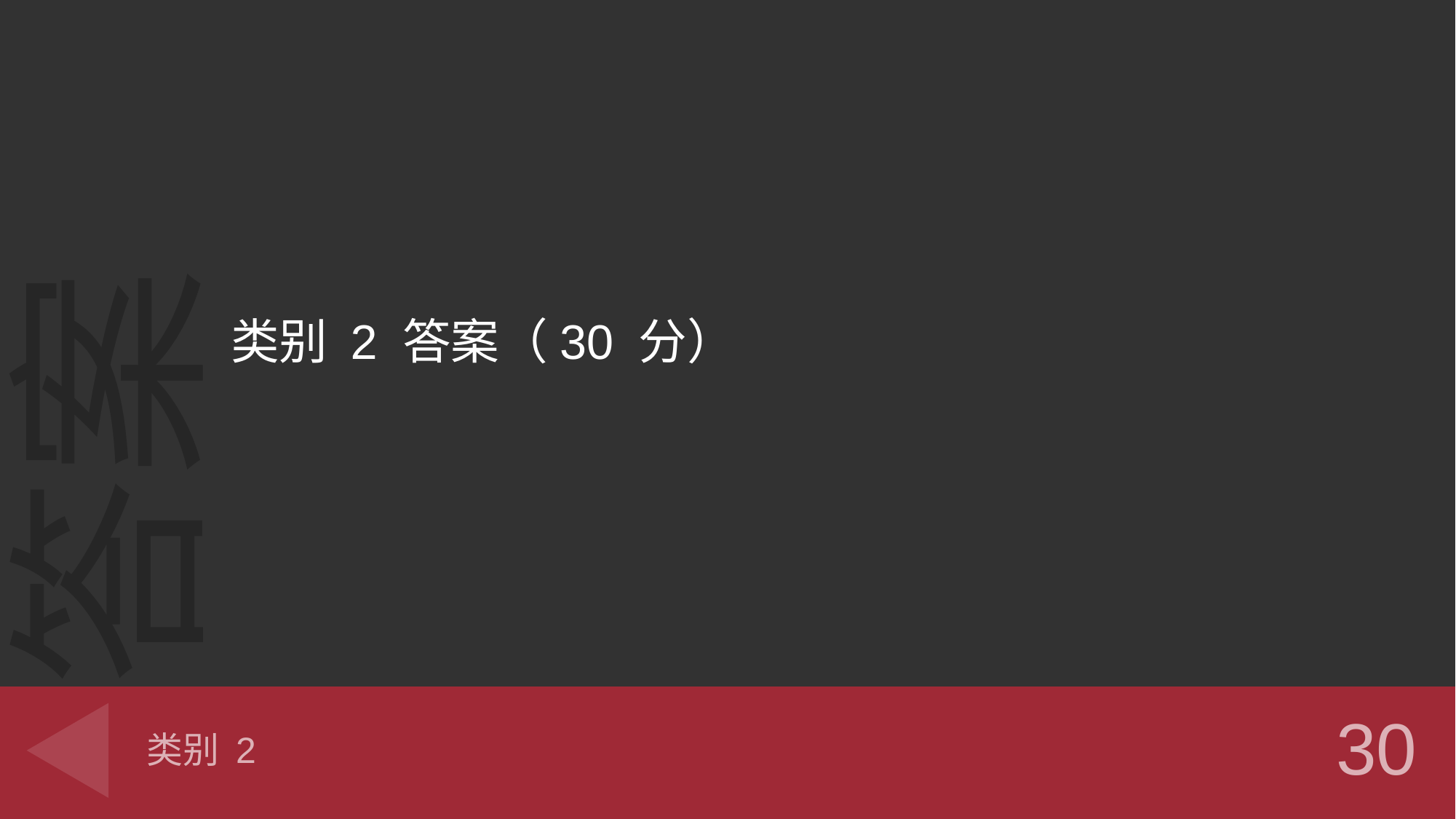

类别 2 答案（30 分）
# 类别 2
30